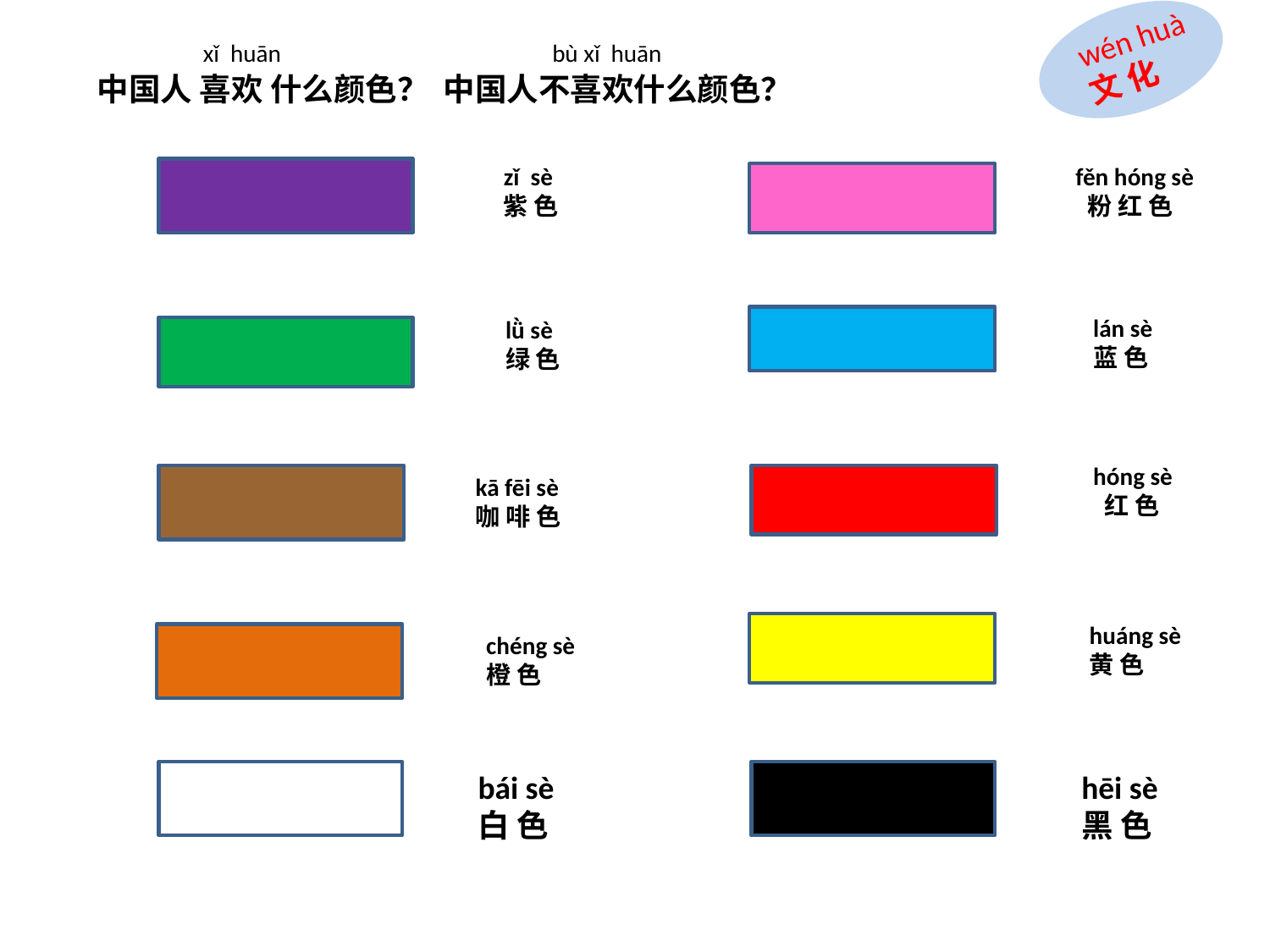

wén huà
文 化

xǐ  huān
bù xǐ  huān
中国人 喜欢 什么颜色？  中国人不喜欢什么颜色？
zǐ  sè
紫 色
fěn hóng sè
 粉 红 色

lán sè
蓝 色
lǜ sè
绿 色

hóng sè
 红 色

kā fēi sè
咖 啡 色

huáng sè
黄 色

chéng sè
橙 色

bái sè
白 色

hēi sè
黑 色